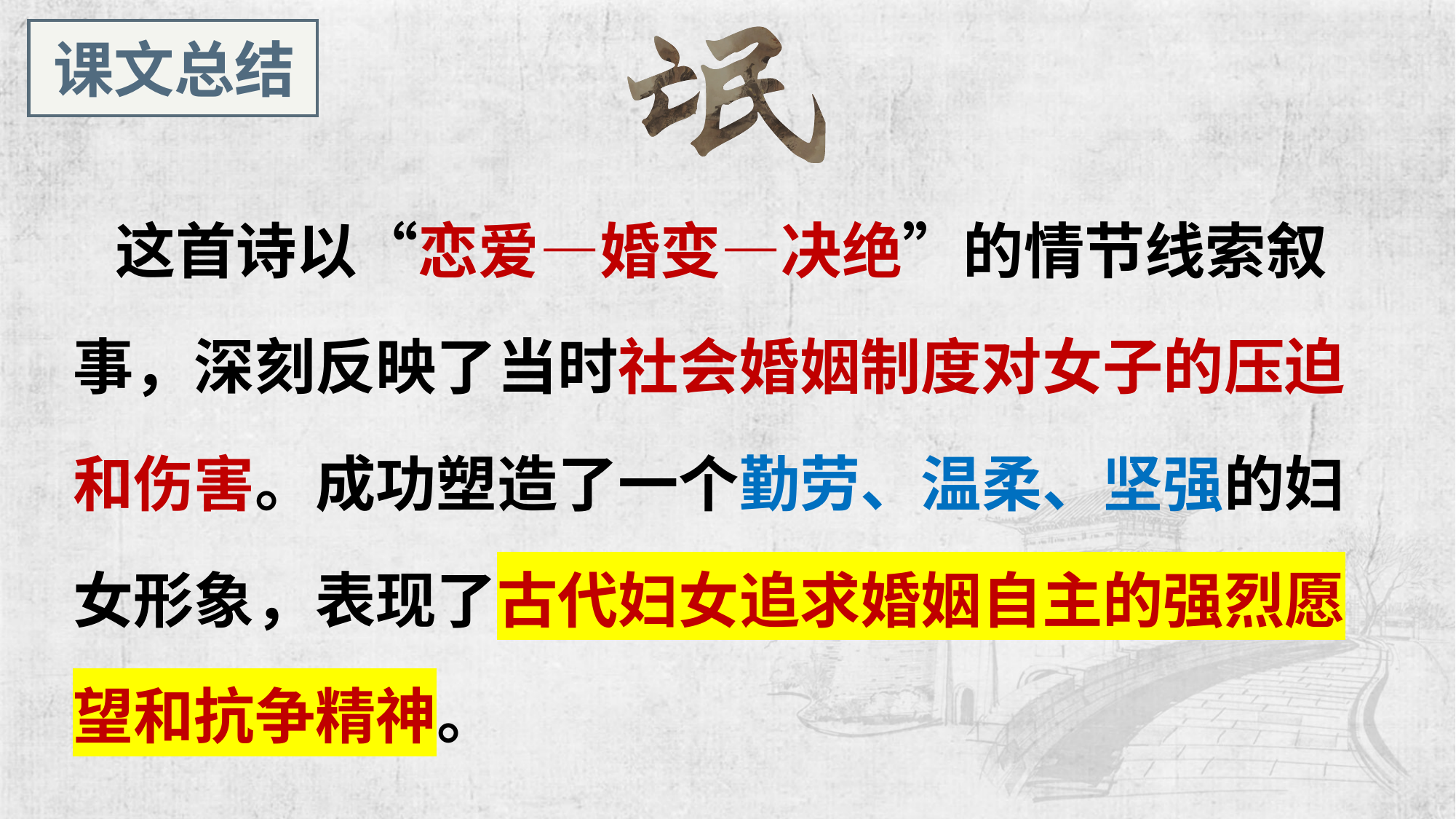

课文总结

  这首诗以“恋爱—婚变—决绝”的情节线索叙事，深刻反映了当时社会婚姻制度对女子的压迫和伤害。成功塑造了一个勤劳、温柔、坚强的妇女形象，表现了古代妇女追求婚姻自主的强烈愿望和抗争精神。